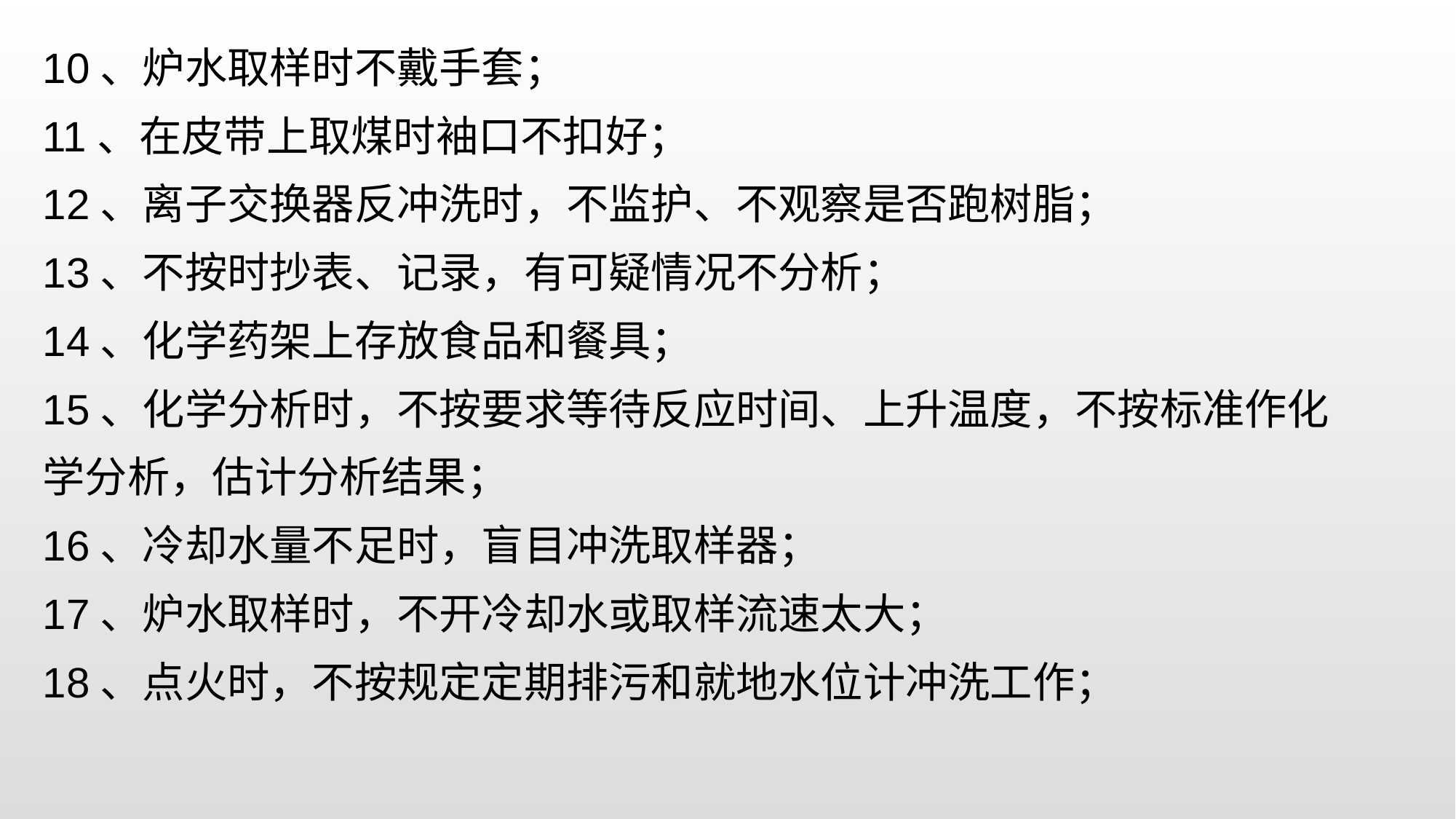

10、炉水取样时不戴手套；
11、在皮带上取煤时袖口不扣好；
12、离子交换器反冲洗时，不监护、不观察是否跑树脂；
13、不按时抄表、记录，有可疑情况不分析；
14、化学药架上存放食品和餐具；
15、化学分析时，不按要求等待反应时间、上升温度，不按标准作化学分析，估计分析结果；
16、冷却水量不足时，盲目冲洗取样器；
17、炉水取样时，不开冷却水或取样流速太大；
18、点火时，不按规定定期排污和就地水位计冲洗工作；